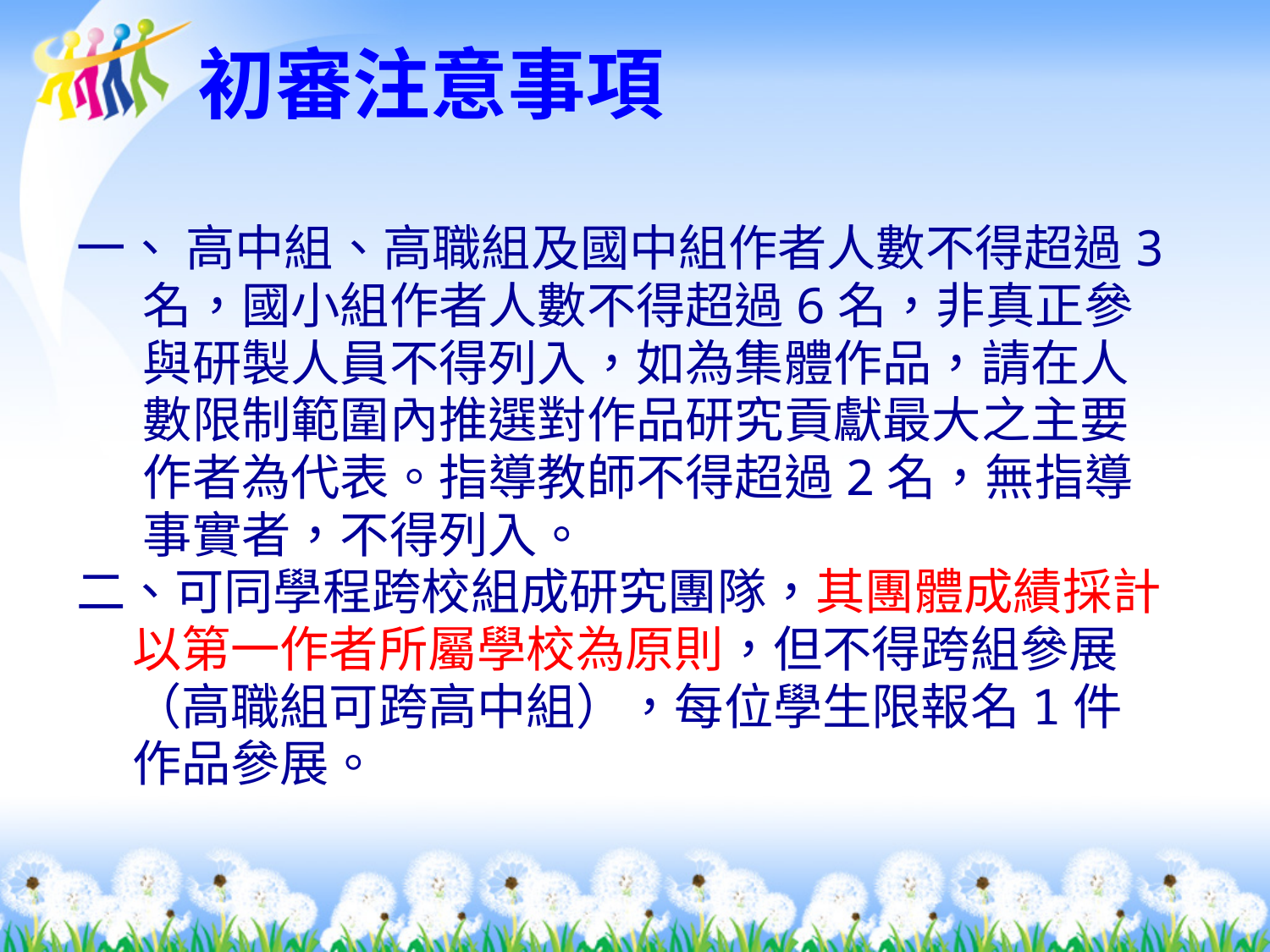

一、 高中組、高職組及國中組作者人數不得超過3
     名，國小組作者人數不得超過6名，非真正參
     與研製人員不得列入，如為集體作品，請在人
     數限制範圍內推選對作品研究貢獻最大之主要
     作者為代表。指導教師不得超過2名，無指導
     事實者，不得列入。
二、可同學程跨校組成研究團隊，其團體成績採計
    以第一作者所屬學校為原則，但不得跨組參展
    （高職組可跨高中組），每位學生限報名1件
    作品參展。
初審注意事項